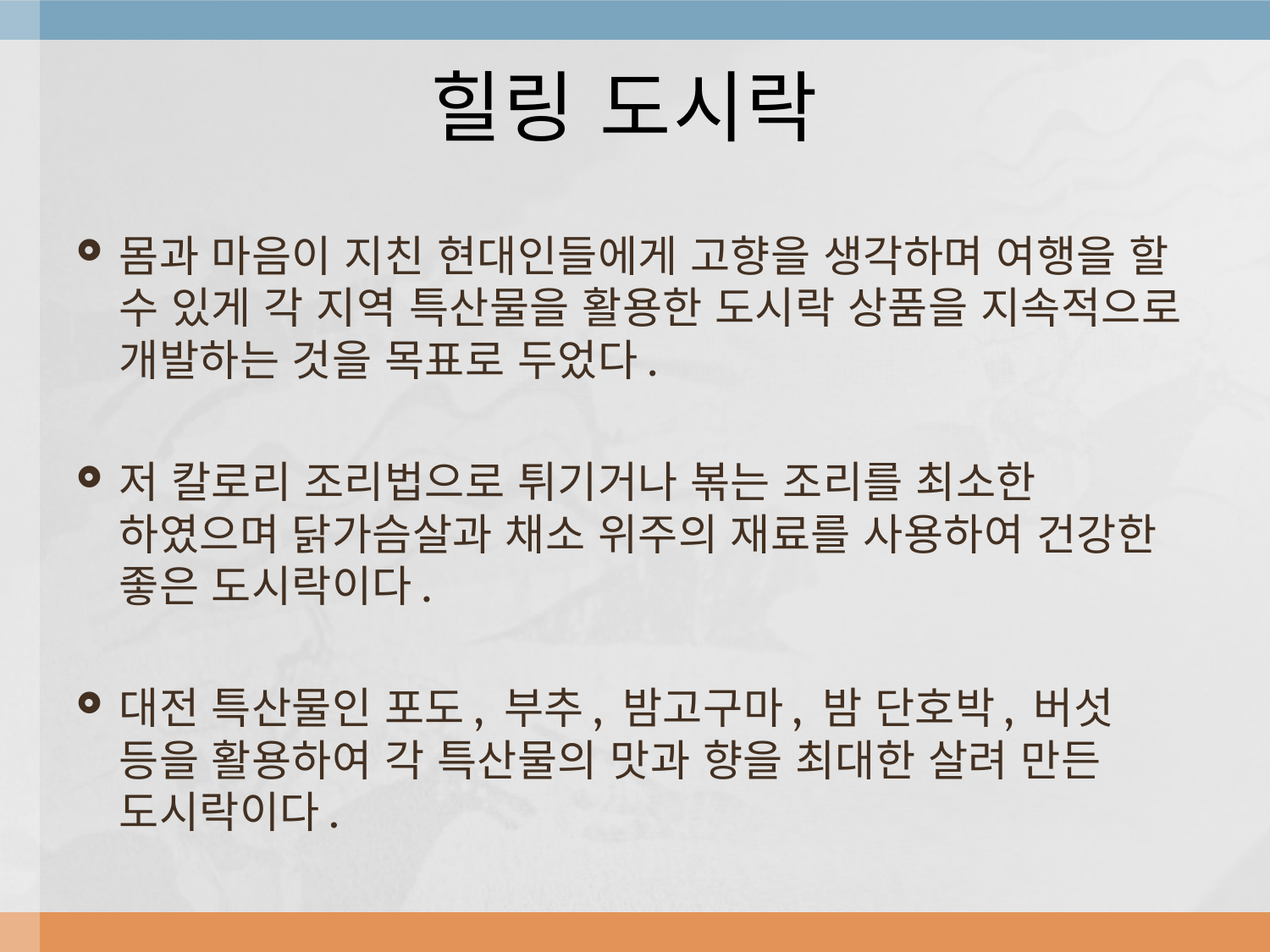

# 힐링 도시락
몸과 마음이 지친 현대인들에게 고향을 생각하며 여행을 할 수 있게 각 지역 특산물을 활용한 도시락 상품을 지속적으로 개발하는 것을 목표로 두었다.

저 칼로리 조리법으로 튀기거나 볶는 조리를 최소한 하였으며 닭가슴살과 채소 위주의 재료를 사용하여 건강한 좋은 도시락이다.

대전 특산물인 포도, 부추, 밤고구마, 밤 단호박, 버섯 등을 활용하여 각 특산물의 맛과 향을 최대한 살려 만든 도시락이다.